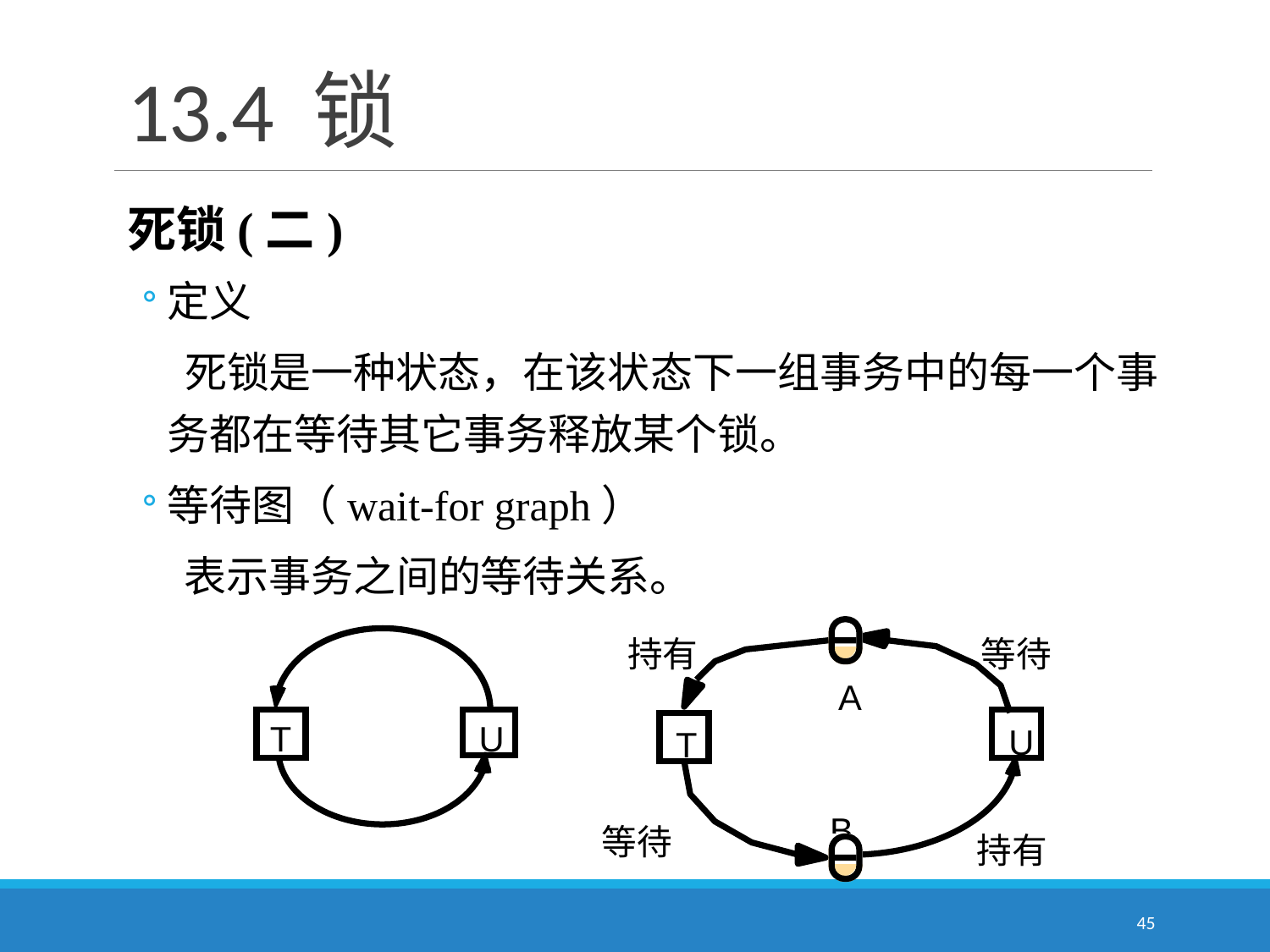

# 13.4 锁
死锁(二)
定义
　死锁是一种状态，在该状态下一组事务中的每一个事务都在等待其它事务释放某个锁。
等待图（wait-for graph）
　表示事务之间的等待关系。

持有
等待

A

T
U
U
T

B
等待
持有

45